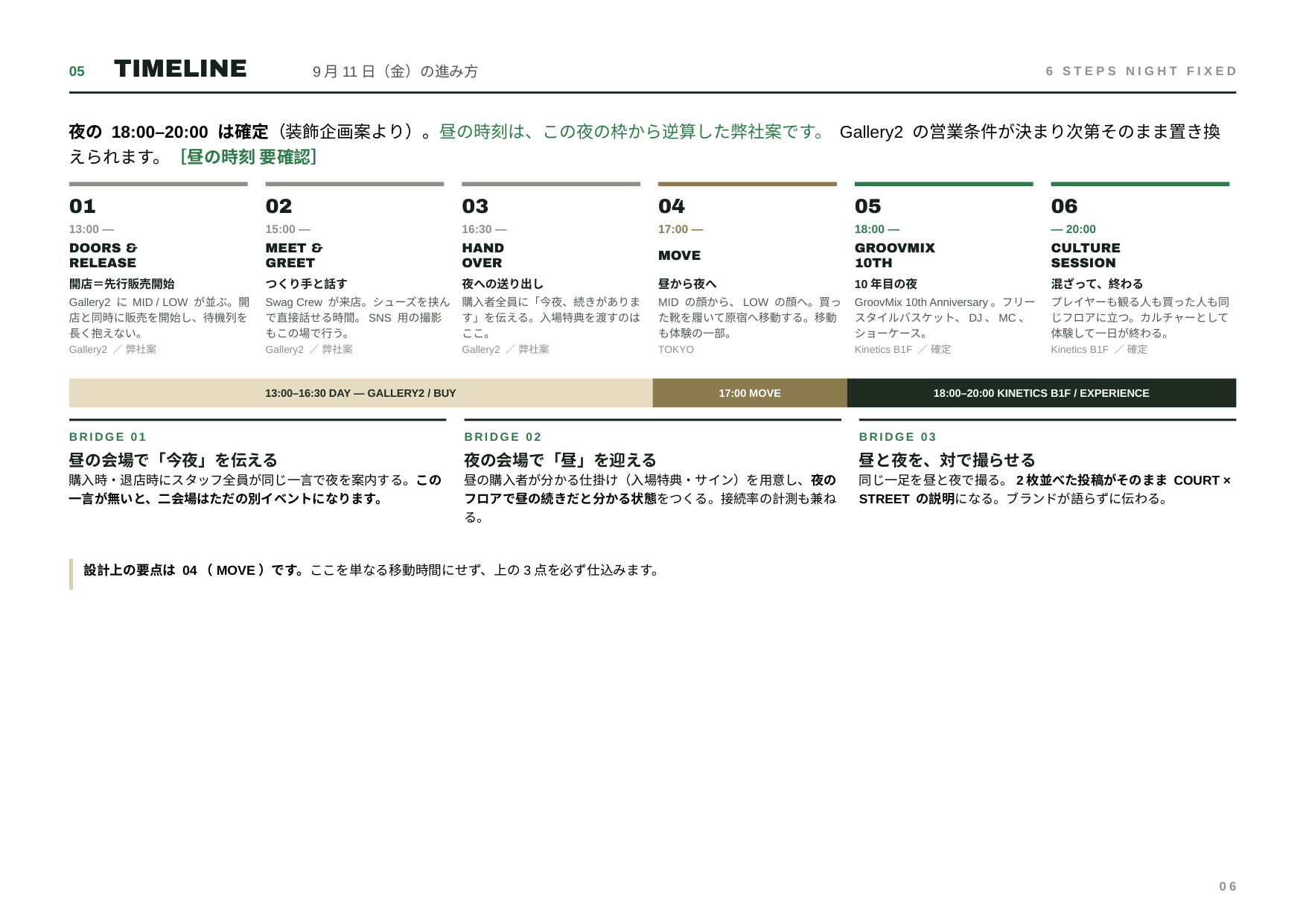

TIMELINE
05
9月11日（金）の進み方
6 STEPS NIGHT FIXED

夜の 18:00–20:00 は確定（装飾企画案より）。昼の時刻は、この夜の枠から逆算した弊社案です。 Gallery2 の営業条件が決まり次第そのまま置き換えられます。［昼の時刻 要確認］

01
02
03
04
05
06
13:00 —
15:00 —
16:30 —
17:00 —
18:00 —
— 20:00
DOORS &
RELEASE
MEET &
GREET
HAND
OVER
MOVE
GROOVMIX
10TH
CULTURE
SESSION
開店＝先行販売開始
つくり手と話す
夜への送り出し
昼から夜へ
10年目の夜
混ざって、終わる
Gallery2 に MID / LOW が並ぶ。開店と同時に販売を開始し、待機列を長く抱えない。
Swag Crew が来店。シューズを挟んで直接話せる時間。SNS 用の撮影もこの場で行う。
購入者全員に「今夜、続きがあります」を伝える。入場特典を渡すのはここ。
MID の顔から、LOW の顔へ。買った靴を履いて原宿へ移動する。移動も体験の一部。
GroovMix 10th Anniversary。フリースタイルバスケット、DJ、MC、ショーケース。
プレイヤーも観る人も買った人も同じフロアに立つ。カルチャーとして体験して一日が終わる。
Gallery2 ／ 弊社案
Gallery2 ／ 弊社案
Gallery2 ／ 弊社案
TOKYO
Kinetics B1F ／ 確定
Kinetics B1F ／ 確定

13:00–16:30 DAY — GALLERY2 / BUY

17:00 MOVE

18:00–20:00 KINETICS B1F / EXPERIENCE

BRIDGE 01
BRIDGE 02
BRIDGE 03
昼の会場で「今夜」を伝える
夜の会場で「昼」を迎える
昼と夜を、対で撮らせる
購入時・退店時にスタッフ全員が同じ一言で夜を案内する。この一言が無いと、二会場はただの別イベントになります。
昼の購入者が分かる仕掛け（入場特典・サイン）を用意し、夜のフロアで昼の続きだと分かる状態をつくる。接続率の計測も兼ねる。
同じ一足を昼と夜で撮る。2枚並べた投稿がそのまま COURT × STREET の説明になる。ブランドが語らずに伝わる。

設計上の要点は 04（MOVE）です。ここを単なる移動時間にせず、上の3点を必ず仕込みます。
06